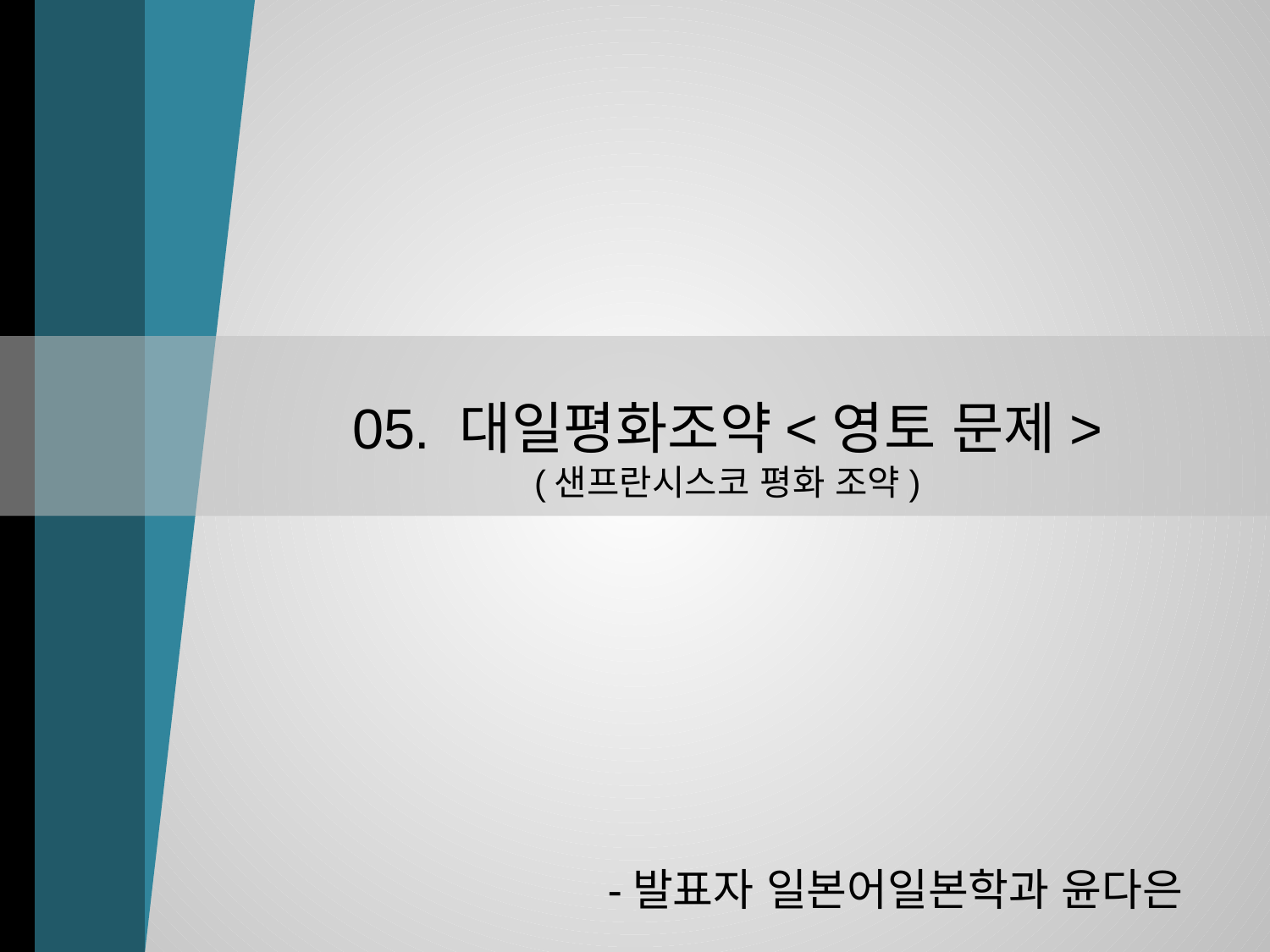

05. 대일평화조약<영토 문제>
(샌프란시스코 평화 조약)
-발표자 일본어일본학과 윤다은